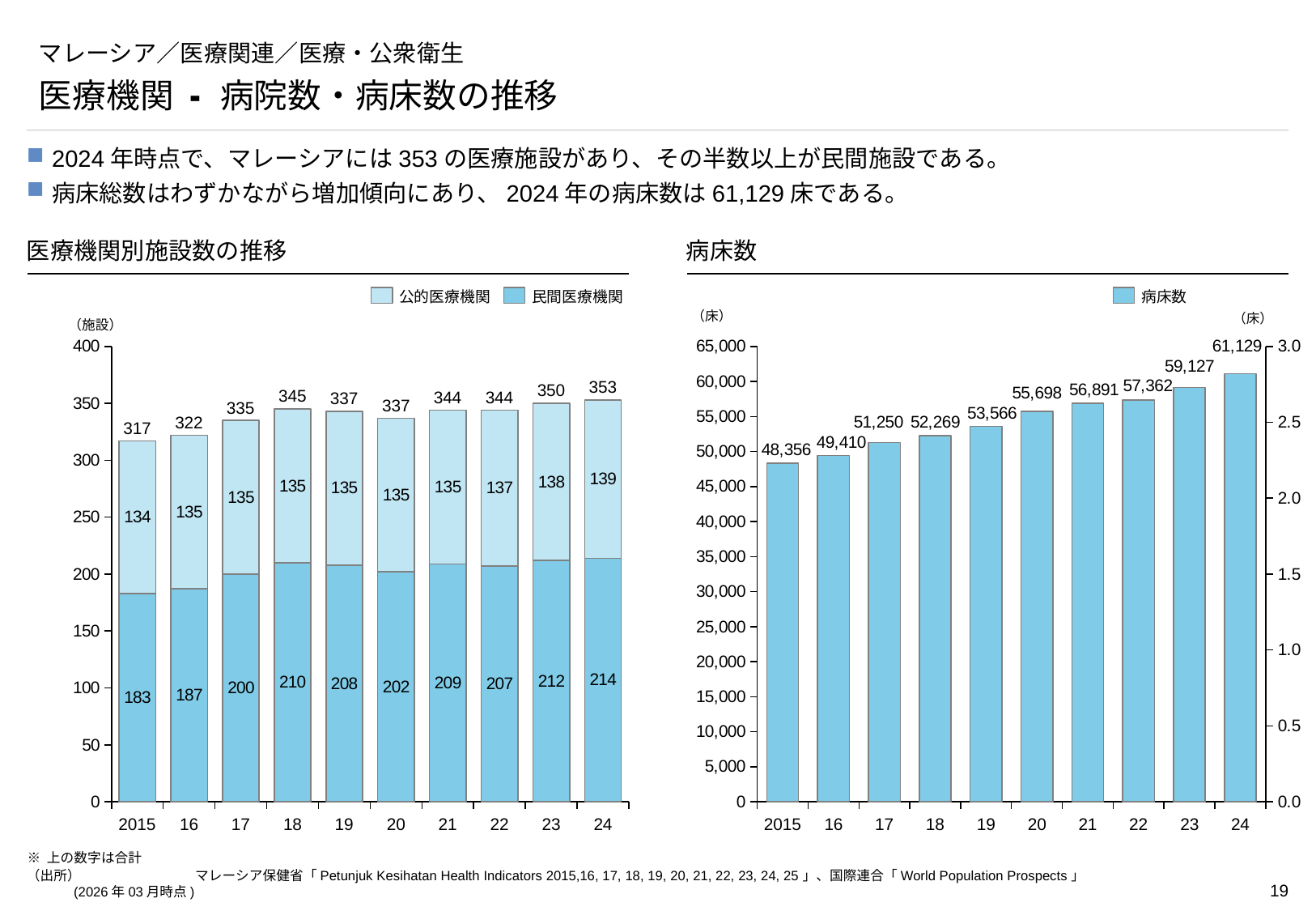

# マレーシア／医療関連／医療・公衆衛生
医療機関 - 病院数・病床数の推移
2024年時点で、マレーシアには353の医療施設があり、その半数以上が民間施設である。
病床総数はわずかながら増加傾向にあり、2024年の病床数は61,129床である。
医療機関別施設数の推移
病床数
病床数
公的医療機関
民間医療機関

（床）
（床）
（施設）

### Chart

| Category |  |  |
|---|---|---|

### Chart

| Category |  |  |
|---|---|---|
353
350
345
344
344
337
337
335
322
317
2015
16
17
18
19
20
21
22
23
24
2015
16
17
18
19
20
21
22
23
24
※ 上の数字は合計
（出所）	マレーシア保健省「Petunjuk Kesihatan Health Indicators 2015,16, 17, 18, 19, 20, 21, 22, 23, 24, 25」、国際連合「World Population Prospects」(2026年03月時点)